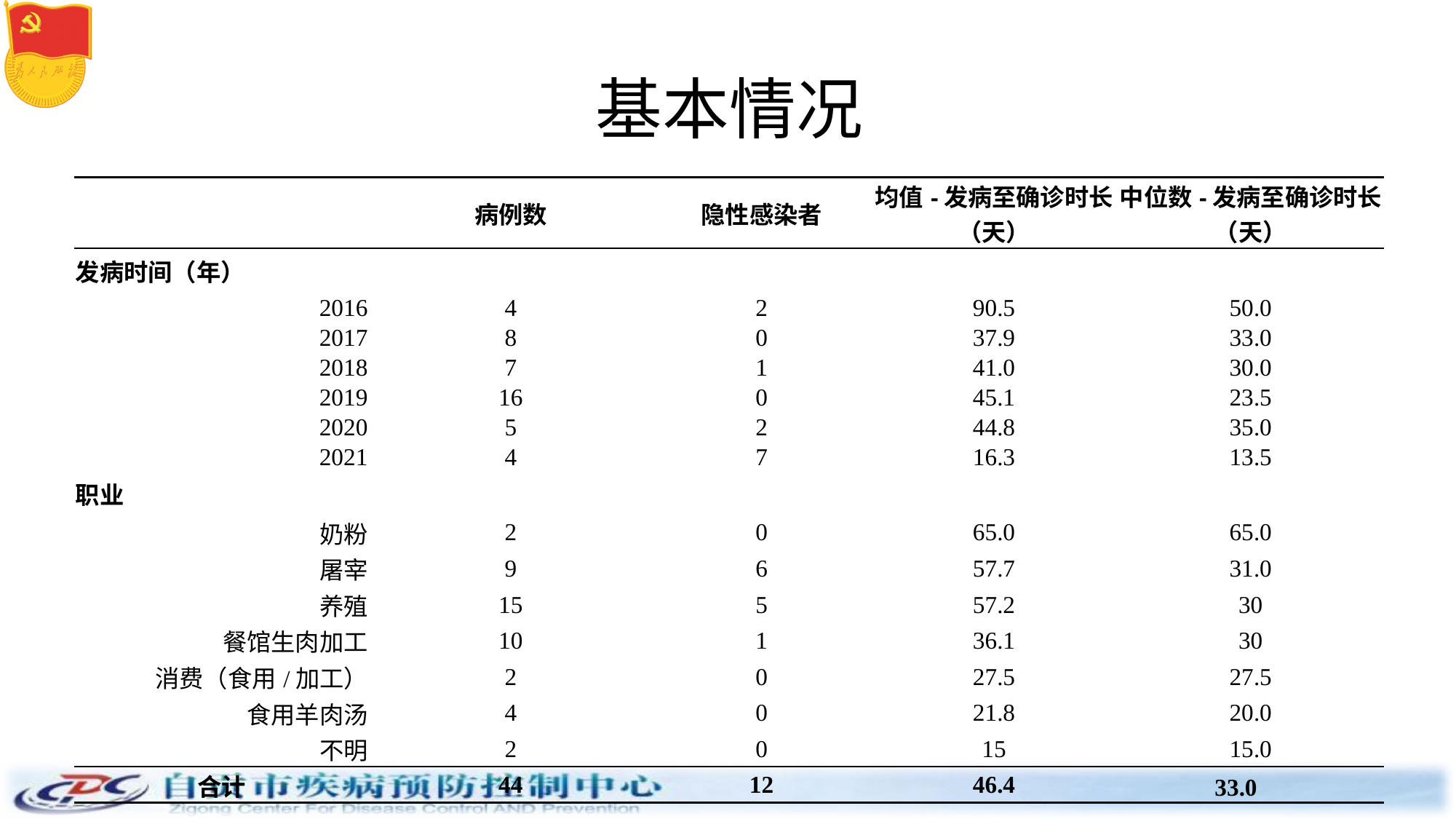

# 基本情况
|  | 病例数 | 隐性感染者 | 均值-发病至确诊时长（天） | 中位数-发病至确诊时长（天） |
| --- | --- | --- | --- | --- |
| 发病时间（年） |  |  |  |  |
| 2016 | 4 | 2 | 90.5 | 50.0 |
| 2017 | 8 | 0 | 37.9 | 33.0 |
| 2018 | 7 | 1 | 41.0 | 30.0 |
| 2019 | 16 | 0 | 45.1 | 23.5 |
| 2020 | 5 | 2 | 44.8 | 35.0 |
| 2021 | 4 | 7 | 16.3 | 13.5 |
| 职业 |  |  |  |  |
| 奶粉 | 2 | 0 | 65.0 | 65.0 |
| 屠宰 | 9 | 6 | 57.7 | 31.0 |
| 养殖 | 15 | 5 | 57.2 | 30 |
| 餐馆生肉加工 | 10 | 1 | 36.1 | 30 |
| 消费（食用/加工） | 2 | 0 | 27.5 | 27.5 |
| 食用羊肉汤 | 4 | 0 | 21.8 | 20.0 |
| 不明 | 2 | 0 | 15 | 15.0 |
| 合计 | 44 | 12 | 46.4 | 33.0 |